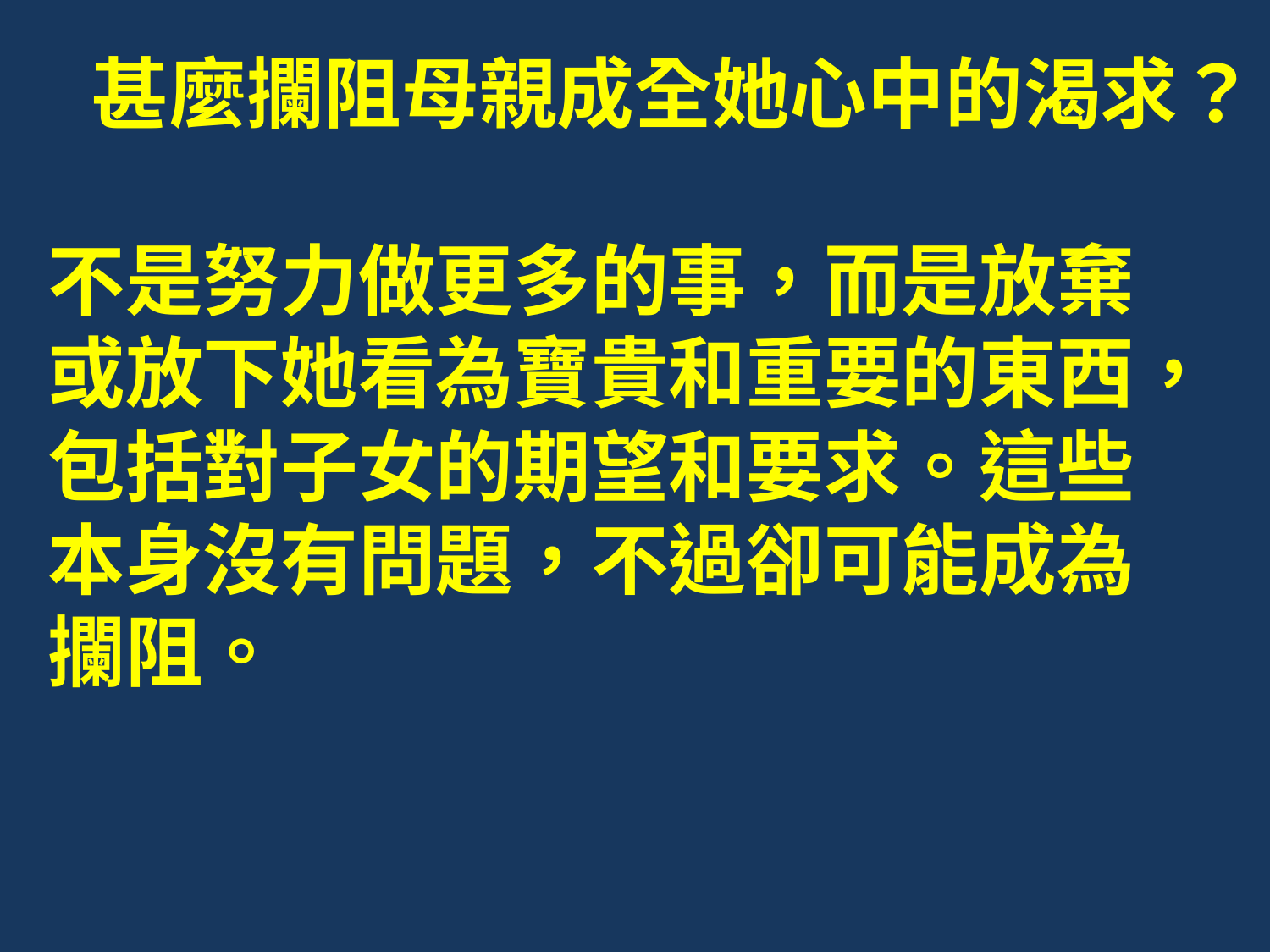

# 甚麼攔阻母親成全她心中的渴求？ 不是努力做更多的事，而是放棄 或放下她看為寶貴和重要的東西， 包括對子女的期望和要求。這些 本身沒有問題，不過卻可能成為 攔阻。